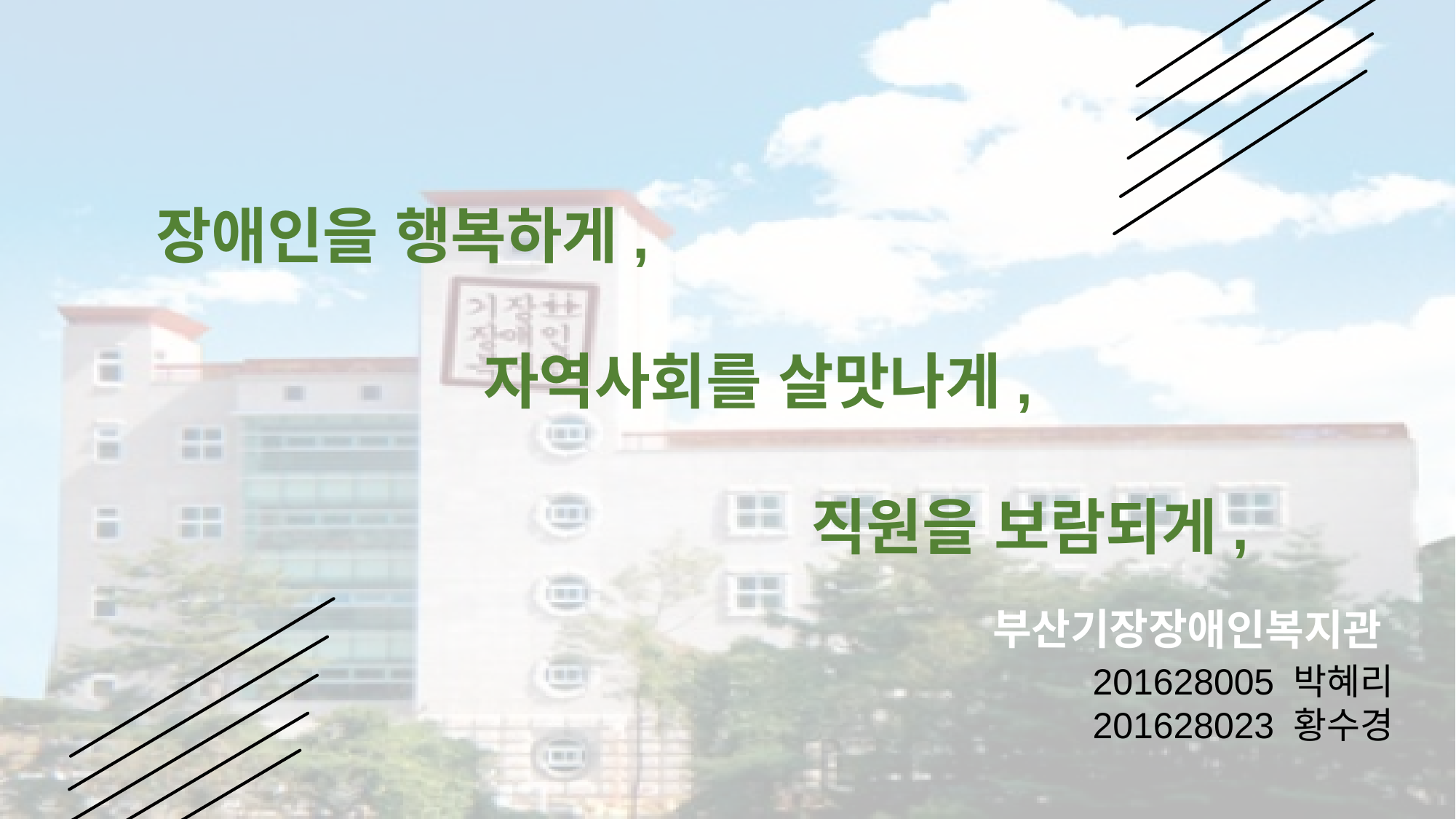

장애인을 행복하게,
			자역사회를 살맛나게,
						직원을 보람되게,
부산기장장애인복지관
201628005 박혜리
201628023 황수경